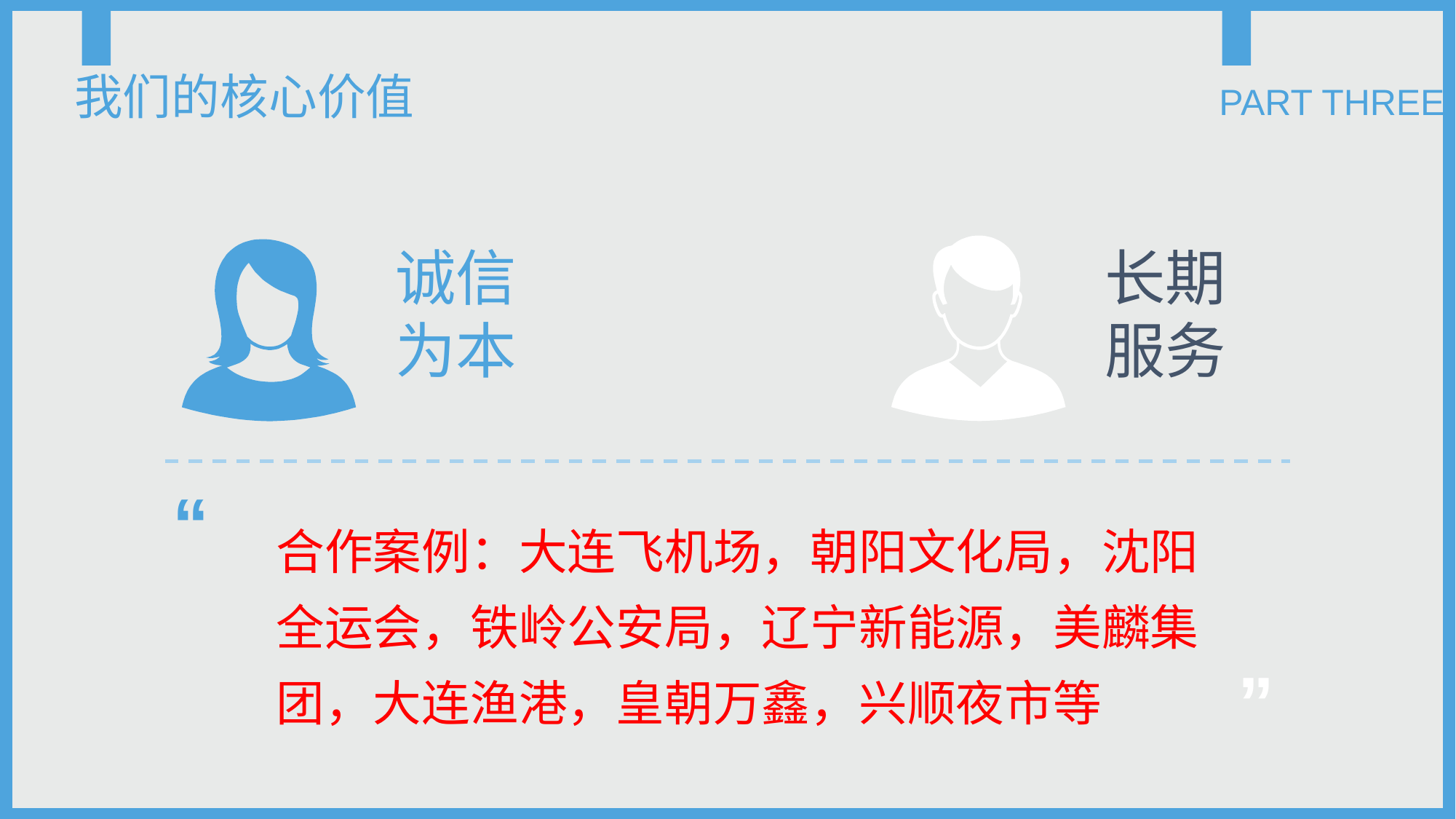

我们的核心价值
PART THREE
长期服务
诚信为本

“
合作案例：大连飞机场，朝阳文化局，沈阳全运会，铁岭公安局，辽宁新能源，美麟集团，大连渔港，皇朝万鑫，兴顺夜市等
”